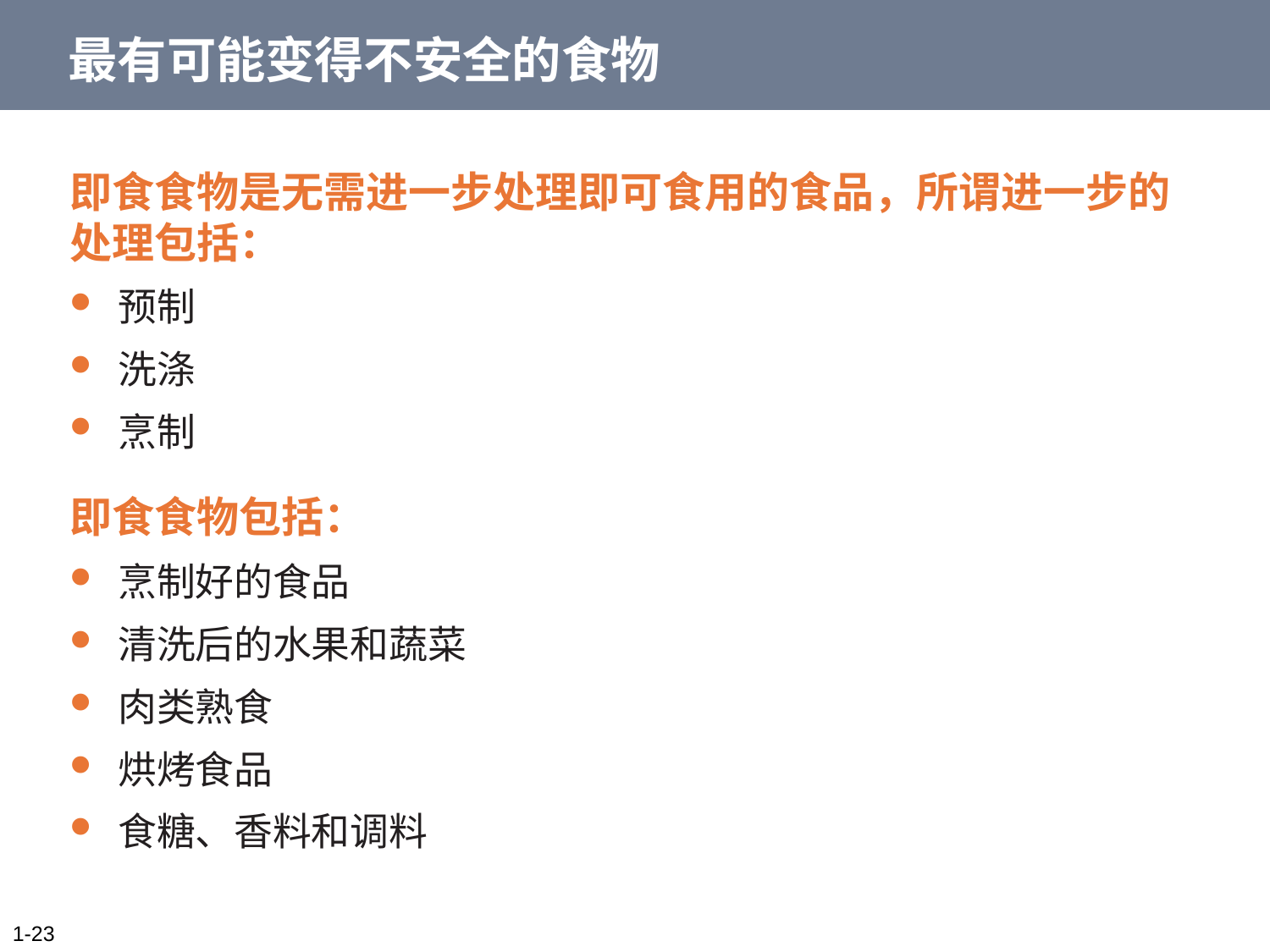

# 最有可能变得不安全的食物
即食食物是无需进一步处理即可食用的食品，所谓进一步的处理包括：
预制
洗涤
烹制
即食食物包括：
烹制好的食品
清洗后的水果和蔬菜
肉类熟食
烘烤食品
食糖、香料和调料

1-23